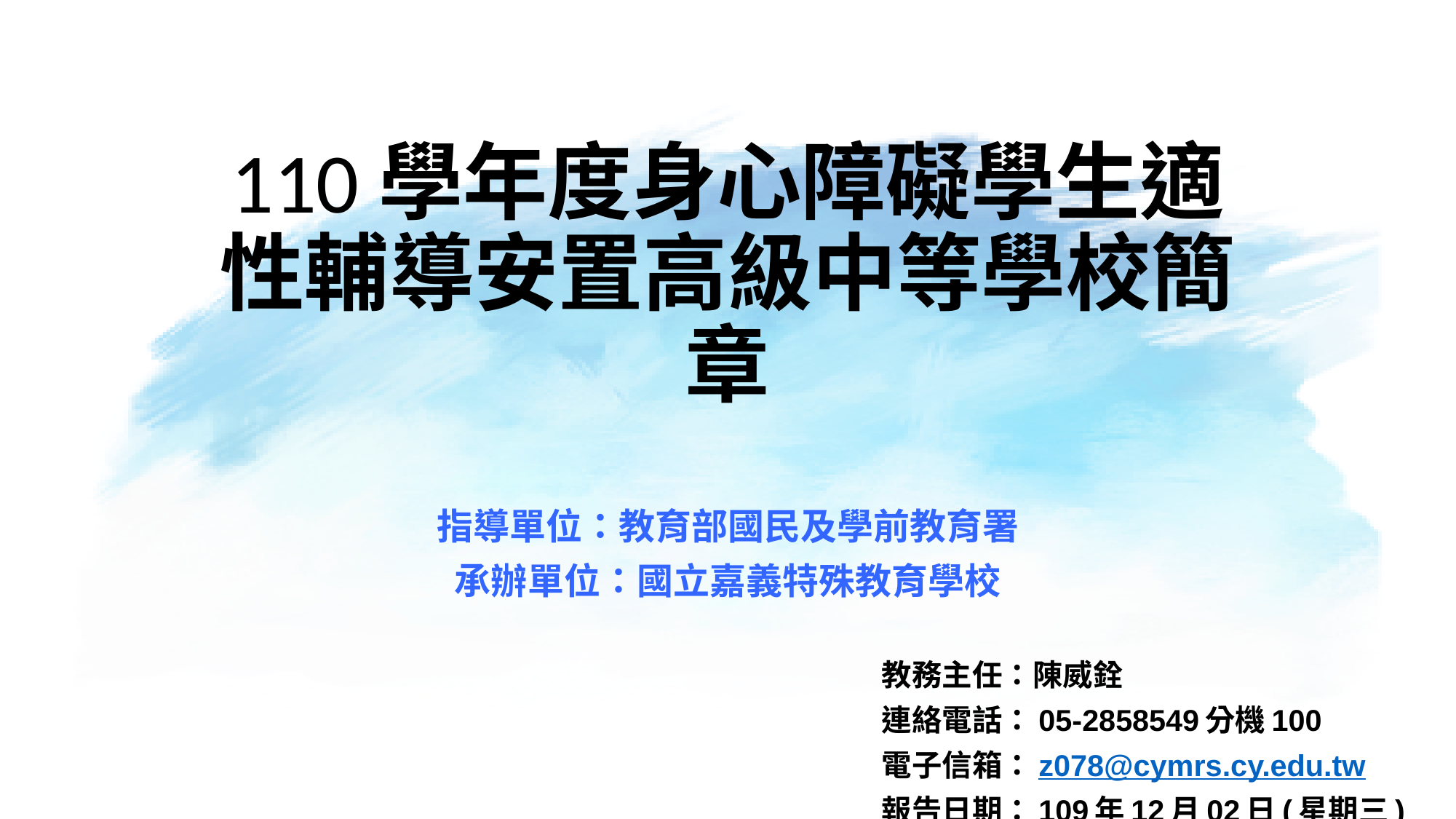

# 110學年度身心障礙學生適性輔導安置高級中等學校簡章
指導單位：教育部國民及學前教育署
承辦單位：國立嘉義特殊教育學校

教務主任：陳威銓
連絡電話：05-2858549分機100
電子信箱：z078@cymrs.cy.edu.tw
報告日期：109年12月02日(星期三)